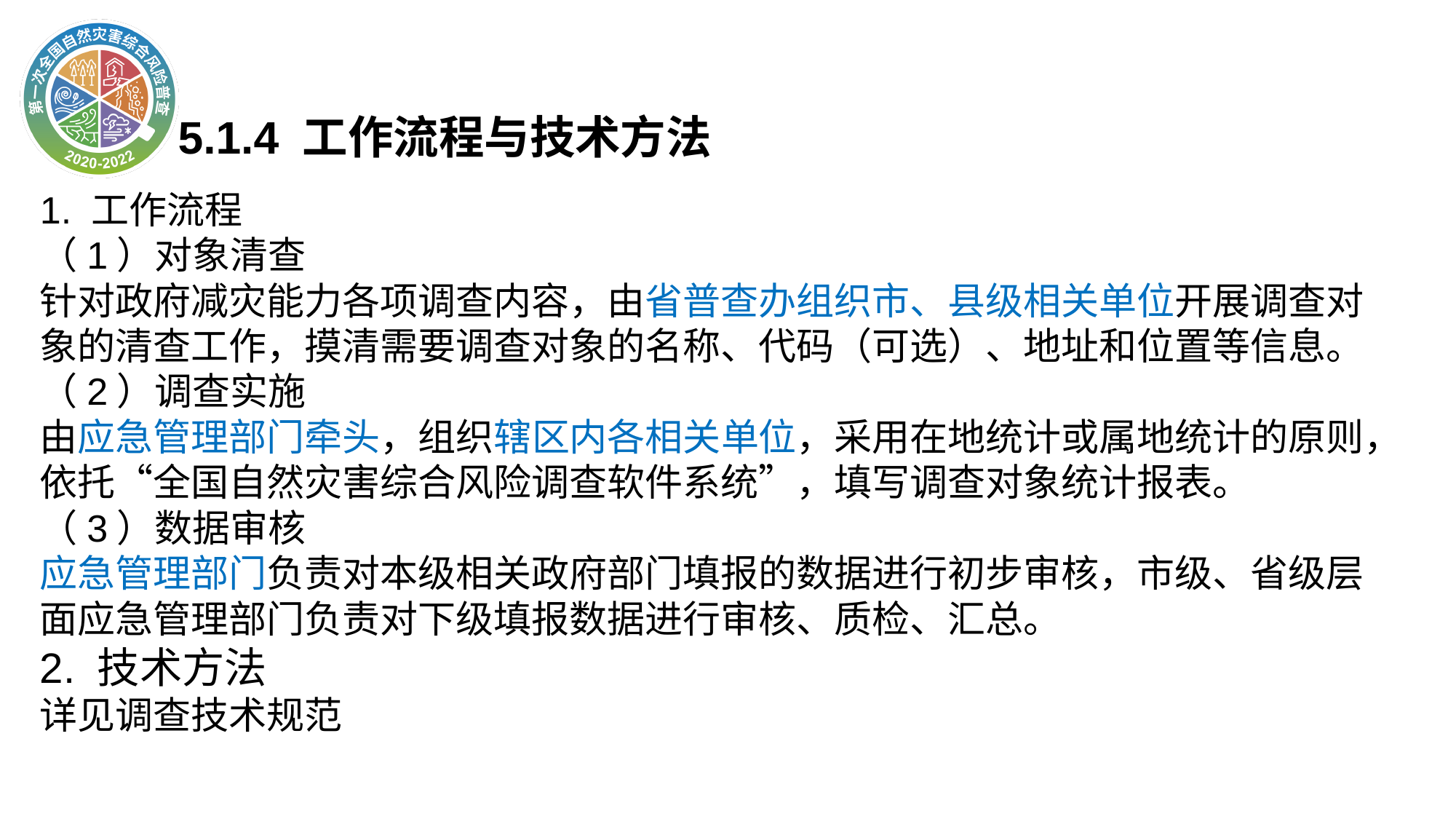

5.1.4 工作流程与技术方法
1. 工作流程
（1）对象清查
针对政府减灾能力各项调查内容，由省普查办组织市、县级相关单位开展调查对象的清查工作，摸清需要调查对象的名称、代码（可选）、地址和位置等信息。
（2）调查实施
由应急管理部门牵头，组织辖区内各相关单位，采用在地统计或属地统计的原则，依托“全国自然灾害综合风险调查软件系统”，填写调查对象统计报表。
（3）数据审核
应急管理部门负责对本级相关政府部门填报的数据进行初步审核，市级、省级层面应急管理部门负责对下级填报数据进行审核、质检、汇总。
2. 技术方法
详见调查技术规范